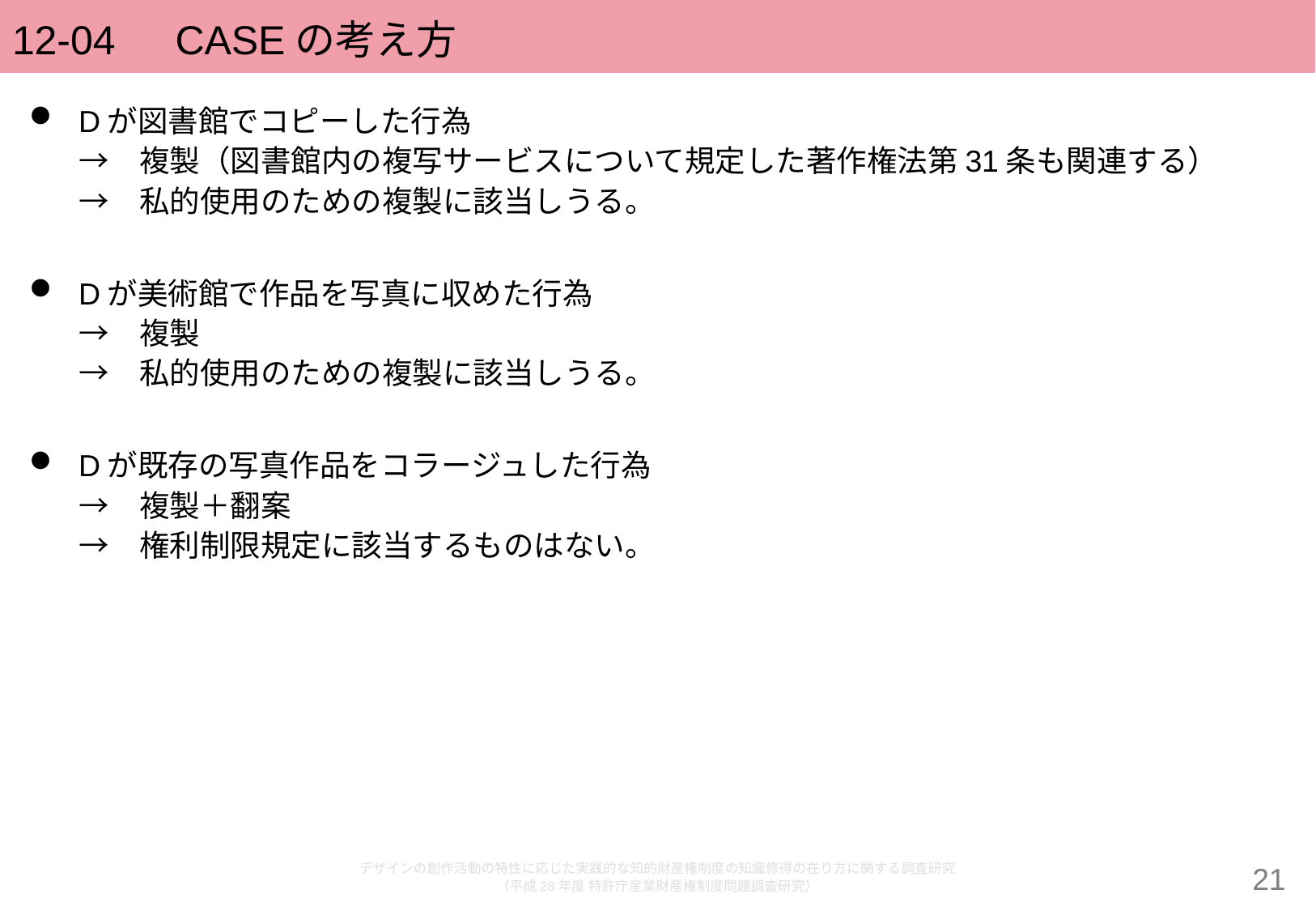

# 12-04　CASEの考え方
Dが図書館でコピーした行為
→　複製（図書館内の複写サービスについて規定した著作権法第31条も関連する）
→　私的使用のための複製に該当しうる。

Dが美術館で作品を写真に収めた行為
→　複製
→　私的使用のための複製に該当しうる。

Dが既存の写真作品をコラージュした行為
→　複製＋翻案
→　権利制限規定に該当するものはない。
デザインの創作活動の特性に応じた実践的な知的財産権制度の知識修得の在り方に関する調査研究
（平成28年度 特許庁産業財産権制度問題調査研究）
21